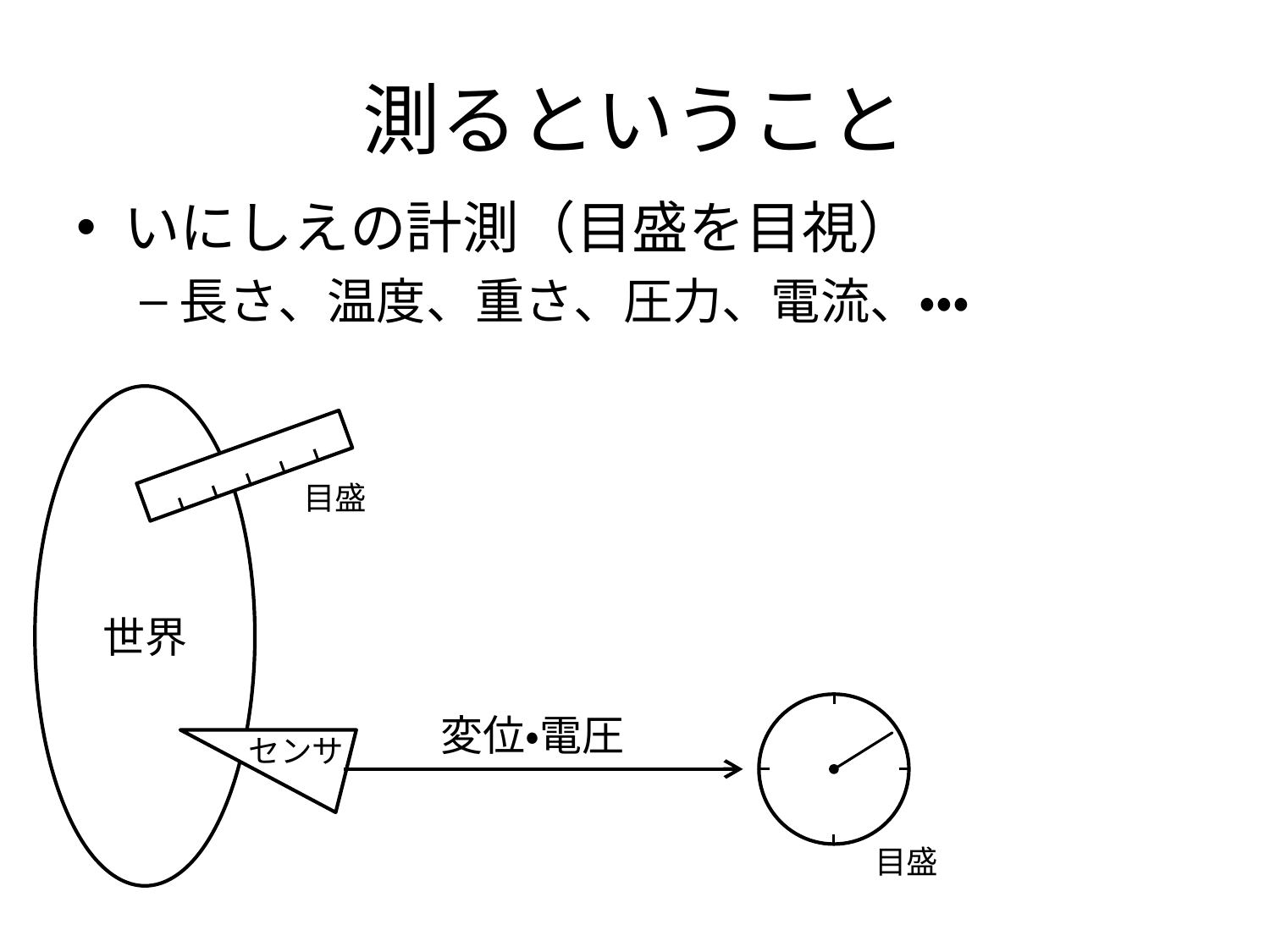

# 測るということ
いにしえの計測（目盛を目視）
長さ、温度、重さ、圧力、電流、・・・

目盛
世界

変位・電圧
センサ

目盛